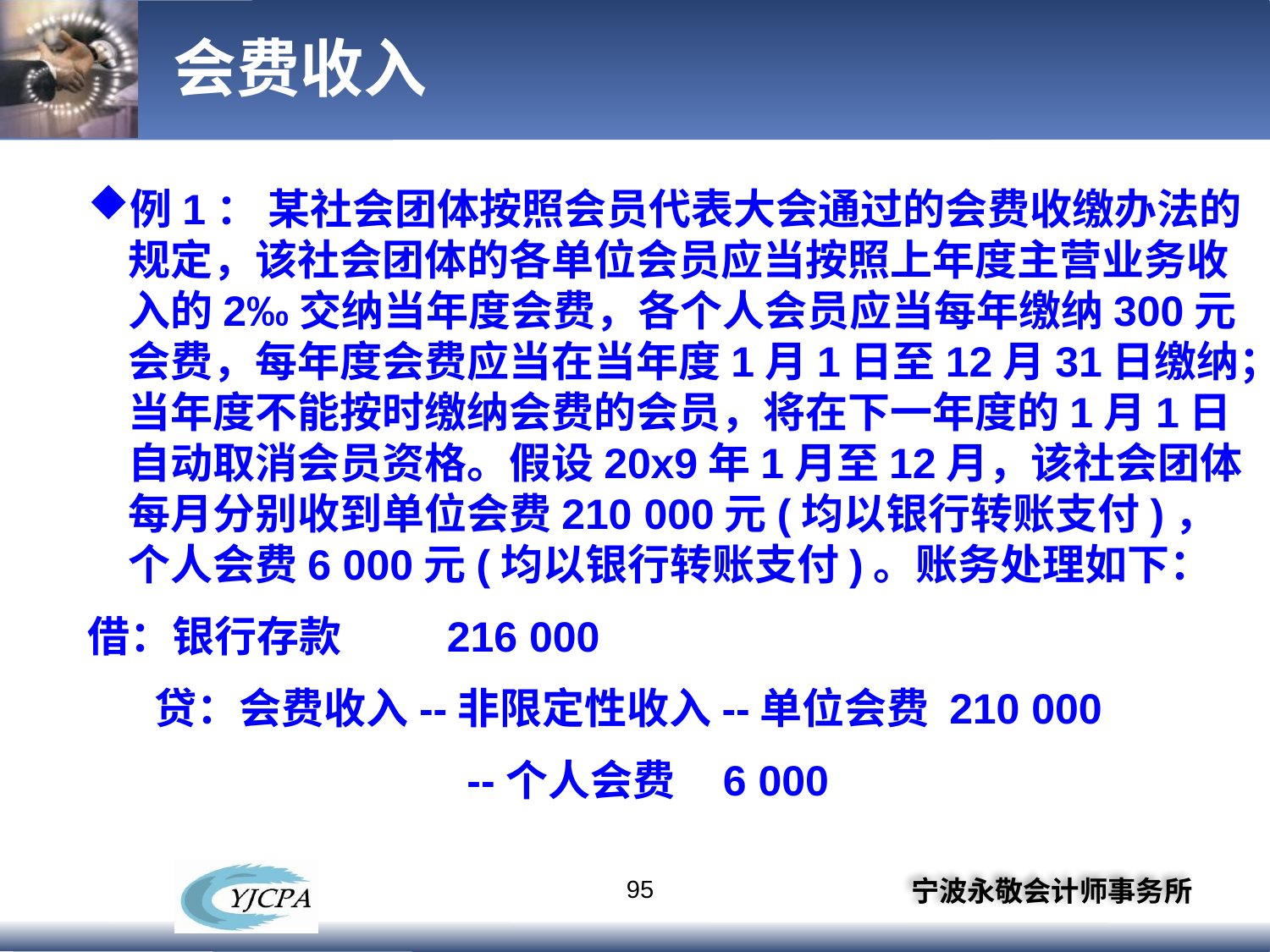

# 会费收入
例1： 某社会团体按照会员代表大会通过的会费收缴办法的规定，该社会团体的各单位会员应当按照上年度主营业务收入的2‰交纳当年度会费，各个人会员应当每年缴纳300元会费，每年度会费应当在当年度1月1日至12月31日缴纳；当年度不能按时缴纳会费的会员，将在下一年度的1月1日自动取消会员资格。假设20x9年1月至12月，该社会团体每月分别收到单位会费210 000元(均以银行转账支付)，个人会费6 000元(均以银行转账支付)。账务处理如下：
借：银行存款          216 000
      贷：会费收入--非限定性收入--单位会费 210 000
                                --个人会费    6 000